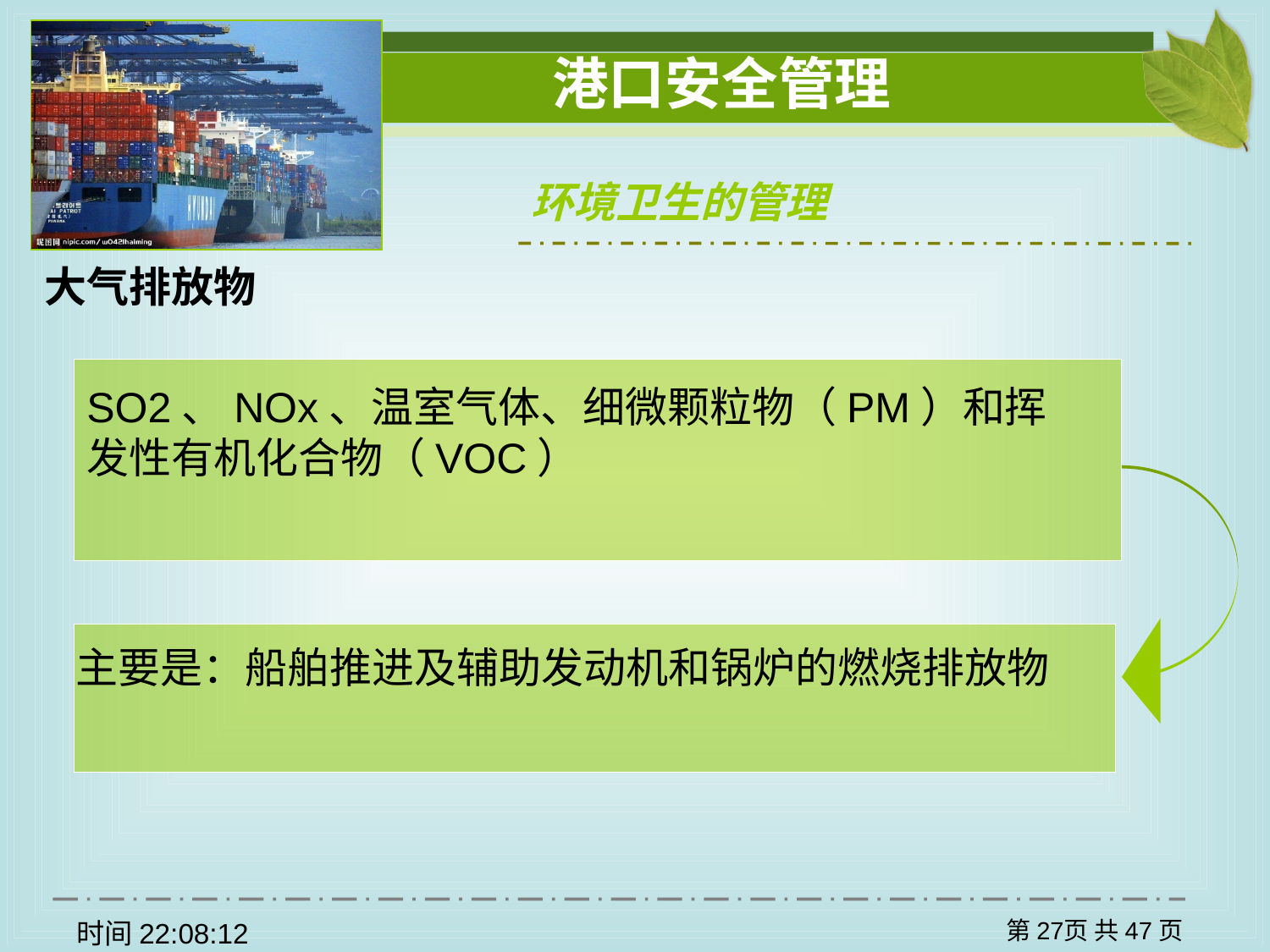

环境卫生的管理
大气排放物

SO2、NOx、温室气体、细微颗粒物（PM）和挥发性有机化合物（VOC）

主要是：船舶推进及辅助发动机和锅炉的燃烧排放物
第27页 共47页
时间22:08:12